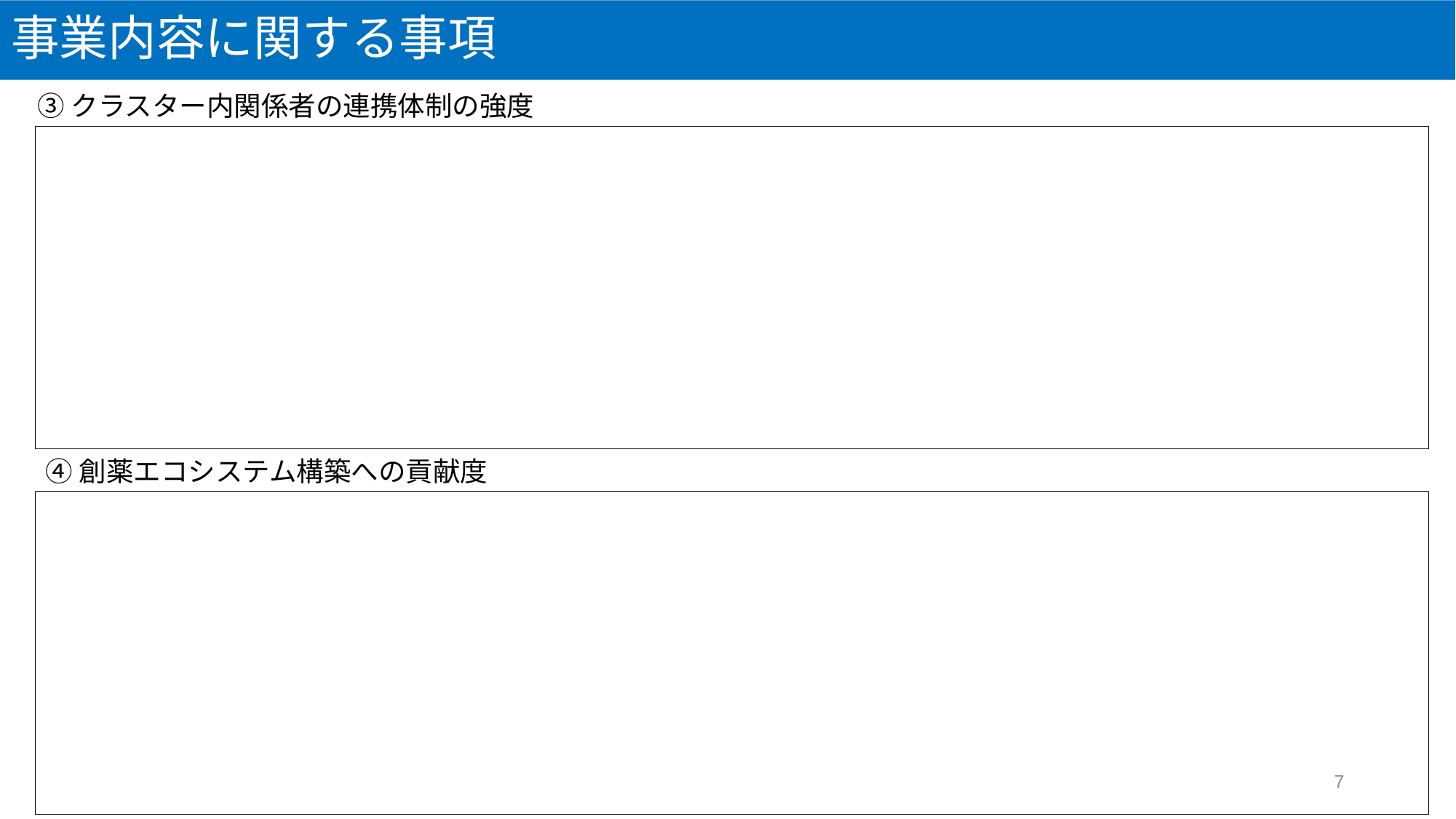

事業内容に関する事項
③クラスター内関係者の連携体制の強度

④創薬エコシステム構築への貢献度

7